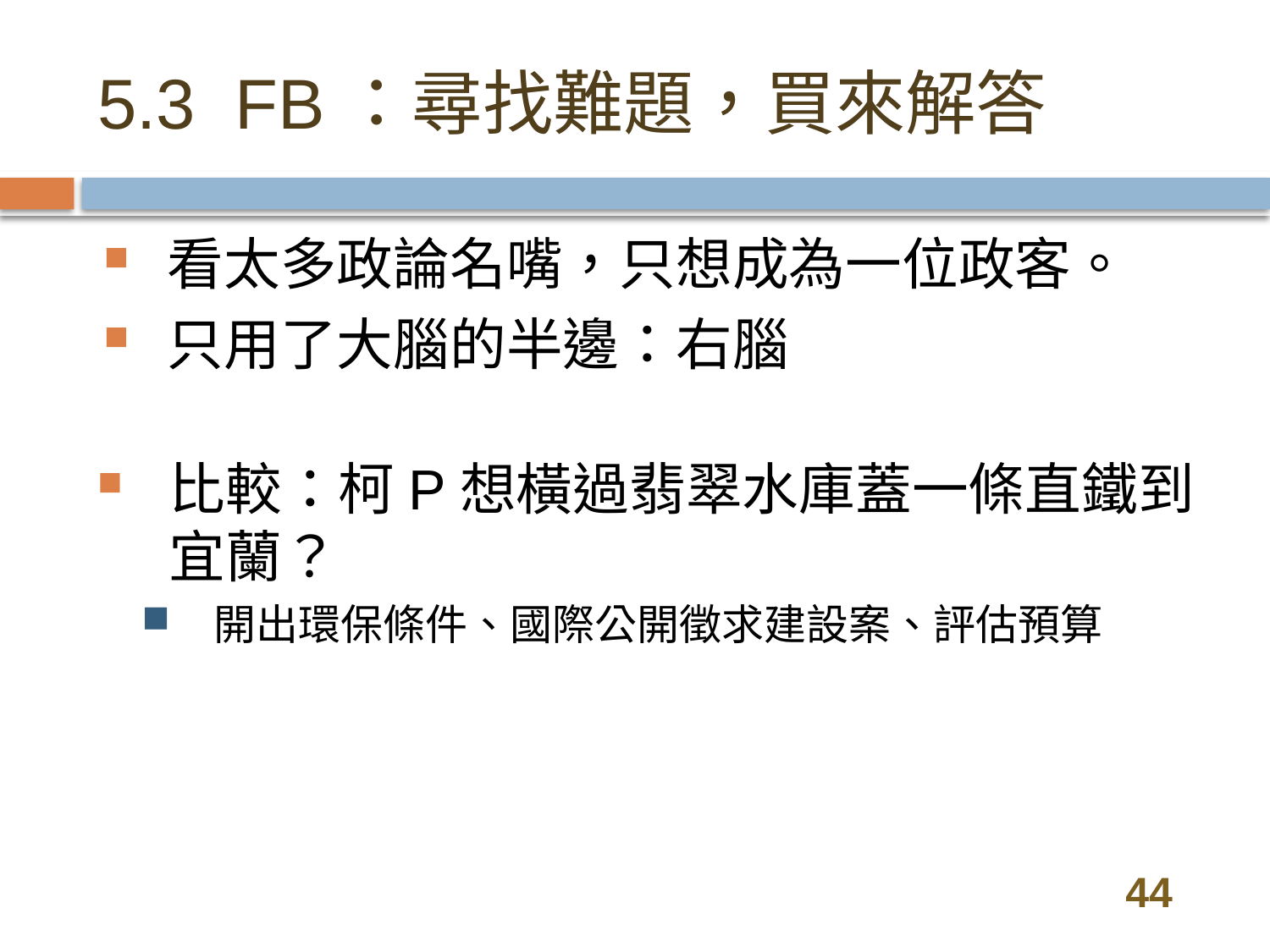

# 5.3  FB：尋找難題，買來解答
看太多政論名嘴，只想成為一位政客。
只用了大腦的半邊：右腦

比較：柯P想橫過翡翠水庫蓋一條直鐵到宜蘭？
開出環保條件、國際公開徵求建設案、評估預算
44